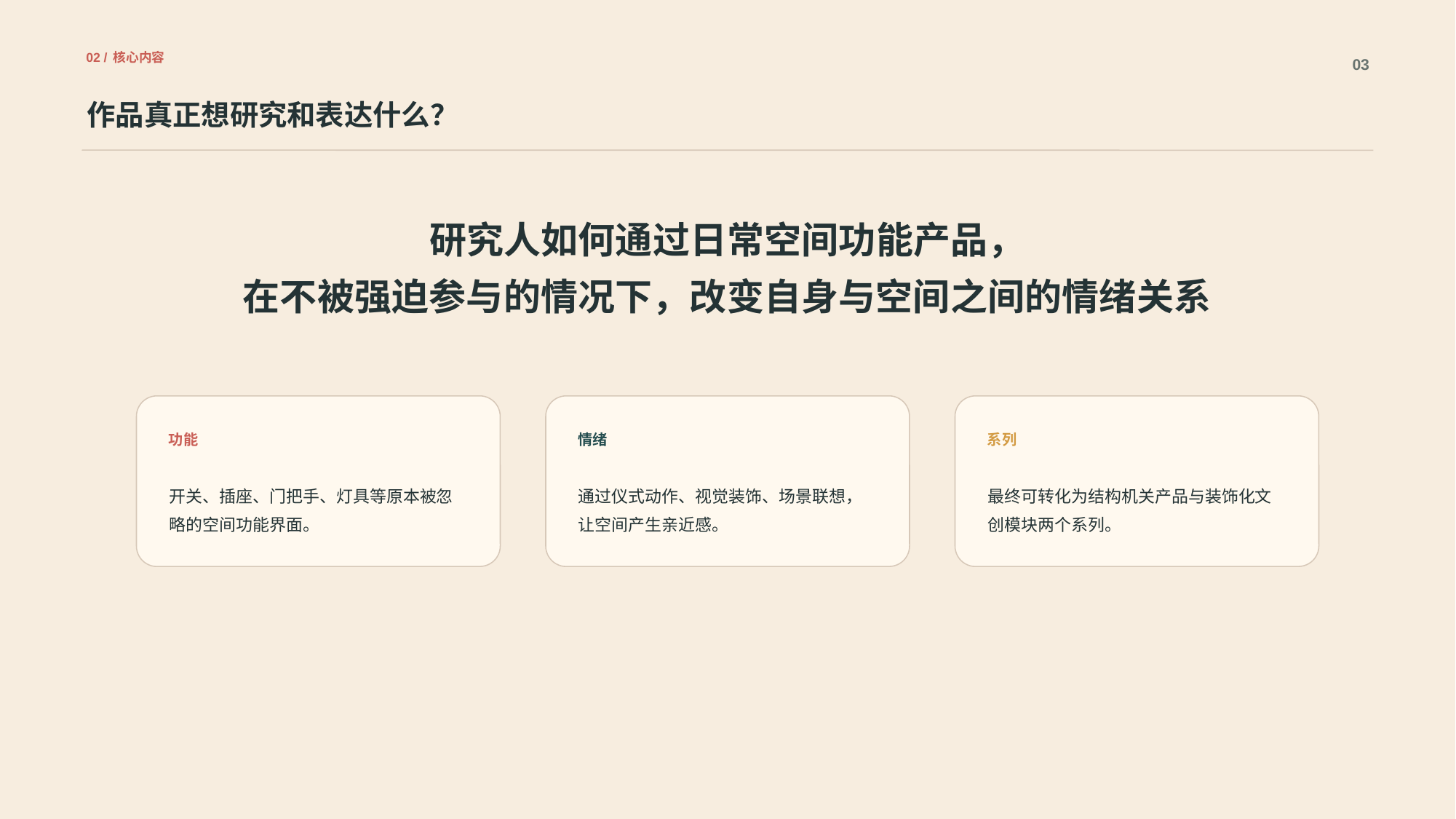

02 / 核心内容
03
作品真正想研究和表达什么？

研究人如何通过日常空间功能产品，
在不被强迫参与的情况下，改变自身与空间之间的情绪关系

功能
情绪
系列
开关、插座、门把手、灯具等原本被忽略的空间功能界面。
通过仪式动作、视觉装饰、场景联想，让空间产生亲近感。
最终可转化为结构机关产品与装饰化文创模块两个系列。